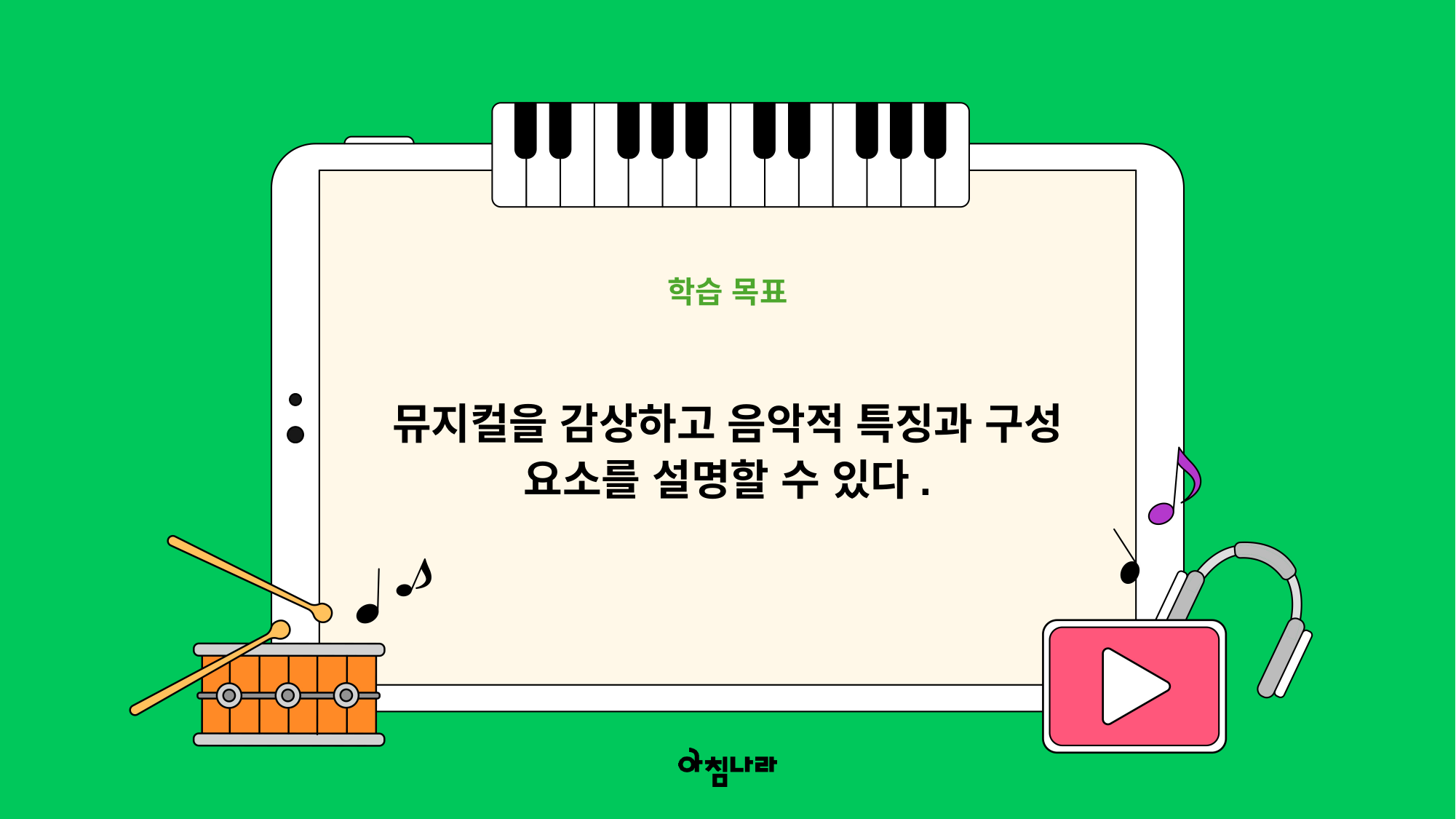

학습 목표
뮤지컬을 감상하고 음악적 특징과 구성 요소를 설명할 수 있다.